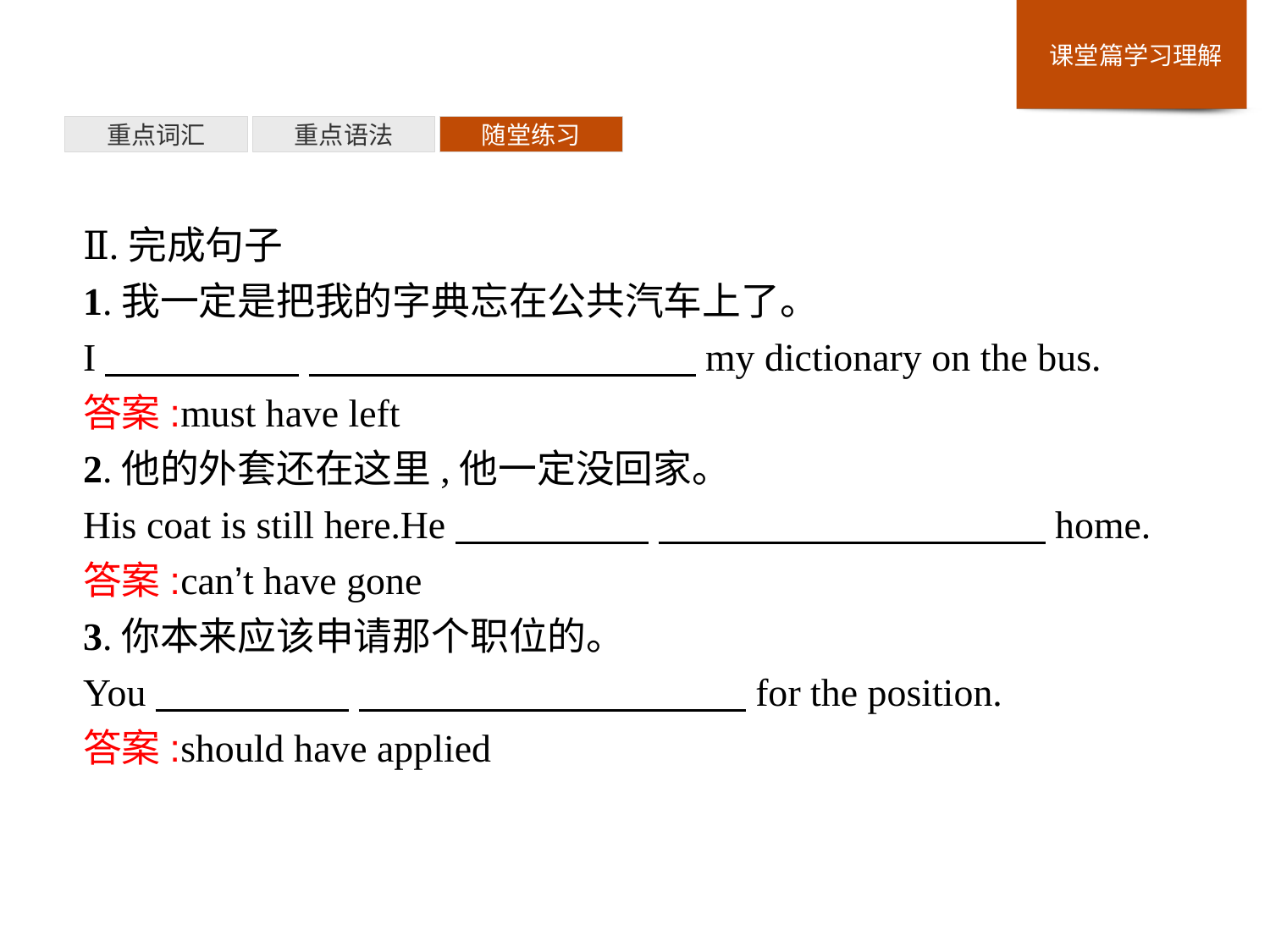

重点词汇
重点语法
随堂练习
Ⅱ.完成句子
1.我一定是把我的字典忘在公共汽车上了。
I　　　　　 　　　　　　　　　　my dictionary on the bus.
答案:must have left
2.他的外套还在这里,他一定没回家。
His coat is still here.He　　　　　 　　　　　　　　　　home.
答案:can’t have gone
3.你本来应该申请那个职位的。
You　　　　　 　　　　　　　　　　for the position.
答案:should have applied